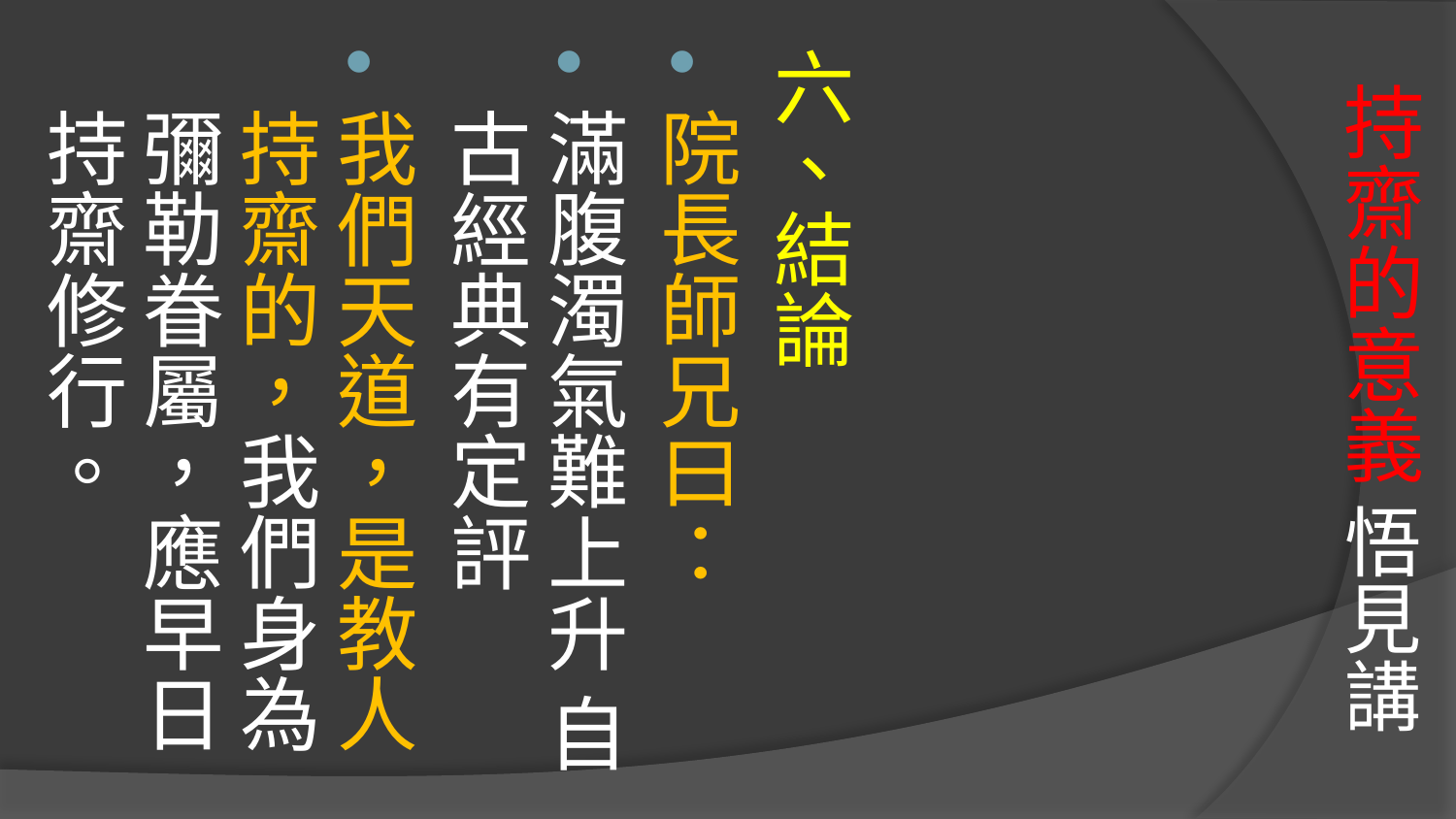

# 持齋的意義 悟見講
六、結論
院長師兄曰：
滿腹濁氣難上升 自古經典有定評
我們天道，是教人持齋的，我們身為彌勒眷屬，應早日持齋修行。